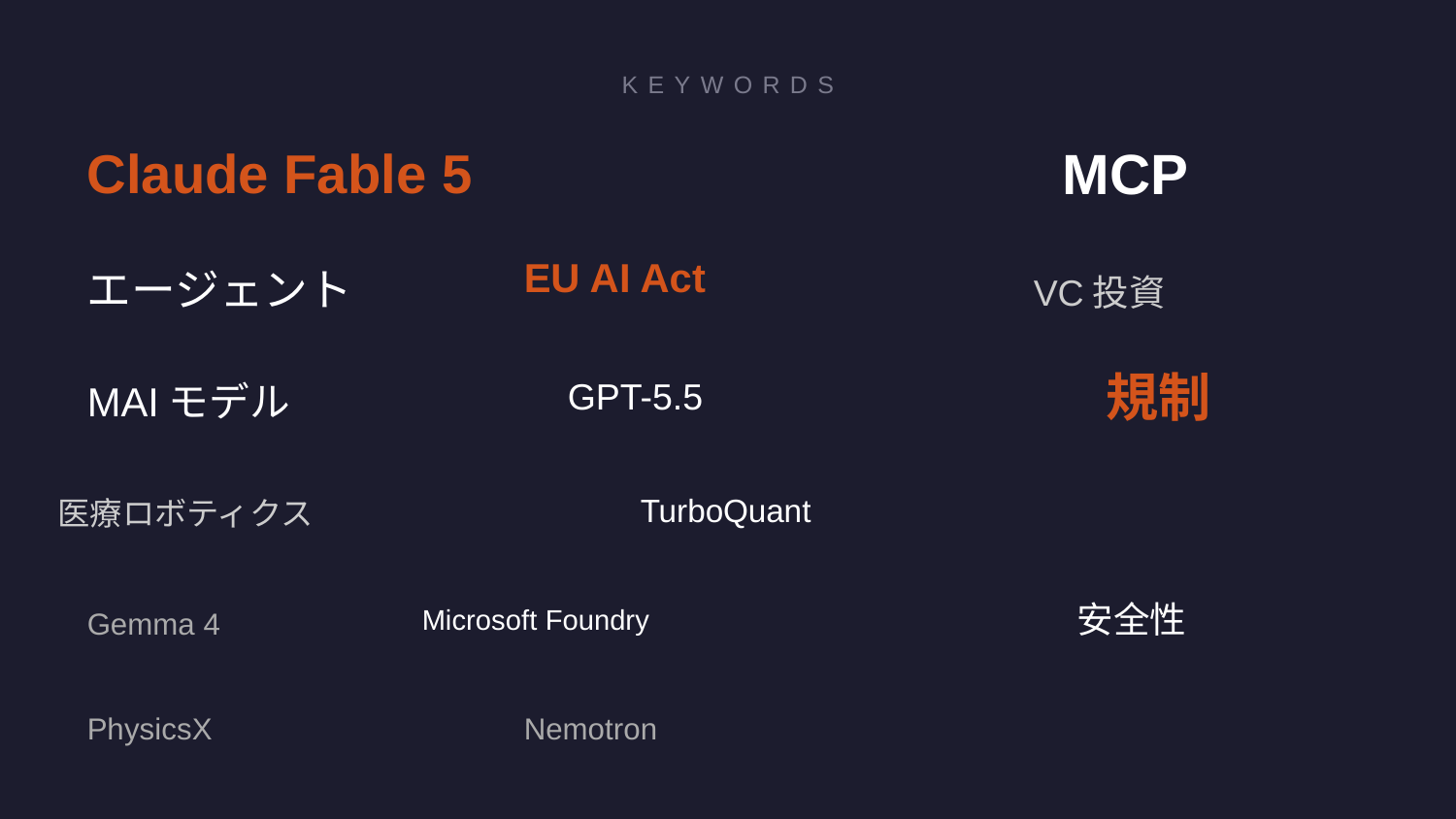

KEYWORDS
Claude Fable 5
MCP
EU AI Act
エージェント
VC投資
GPT-5.5
規制
MAIモデル
TurboQuant
医療ロボティクス
Microsoft Foundry
安全性
Gemma 4
PhysicsX
Nemotron